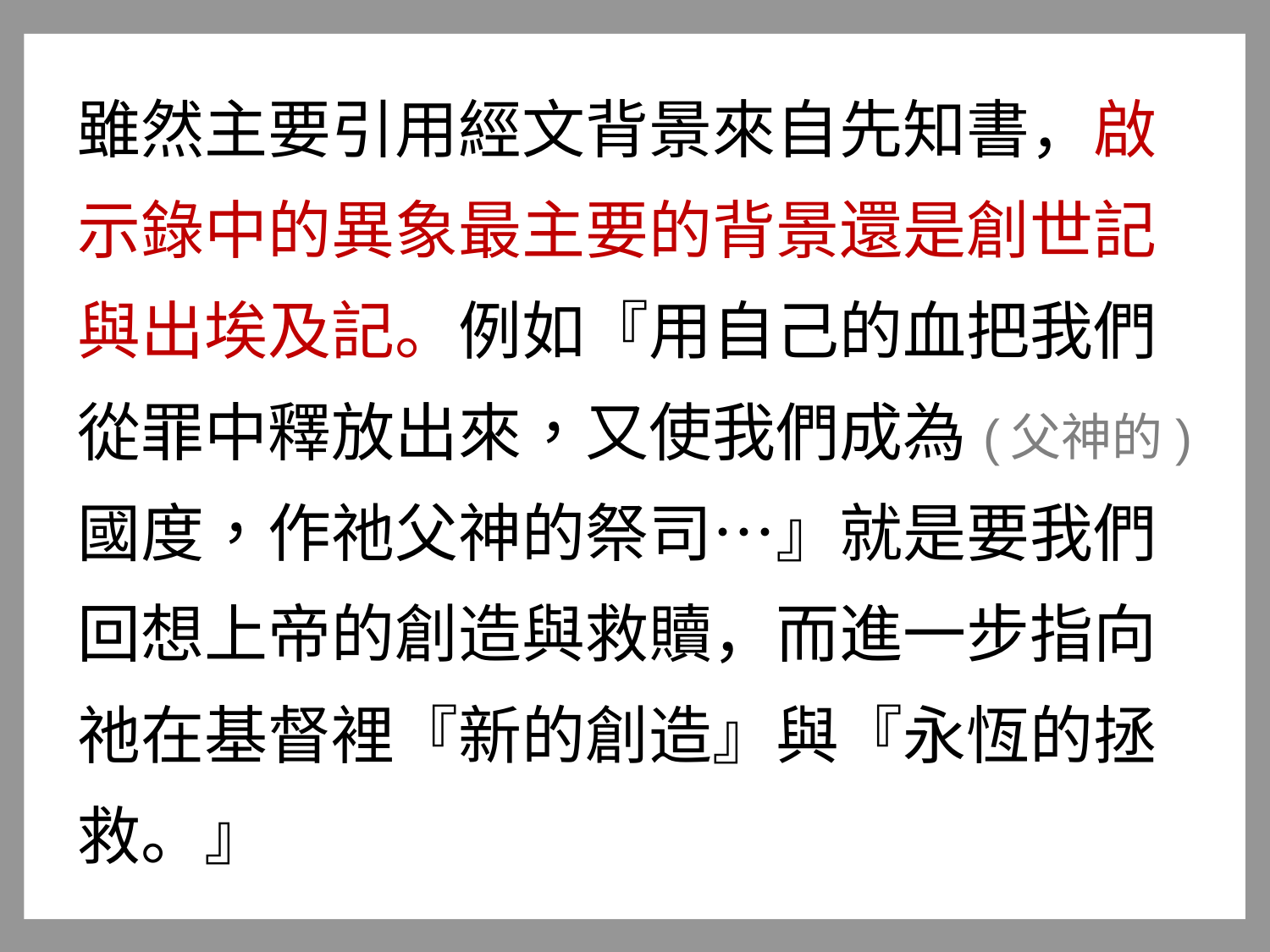

雖然主要引用經文背景來自先知書，啟示錄中的異象最主要的背景還是創世記與出埃及記。例如『用自己的血把我們從罪中釋放出來，又使我們成為(父神的)國度，作祂父神的祭司…』就是要我們回想上帝的創造與救贖，而進一步指向祂在基督裡『新的創造』與『永恆的拯救。』